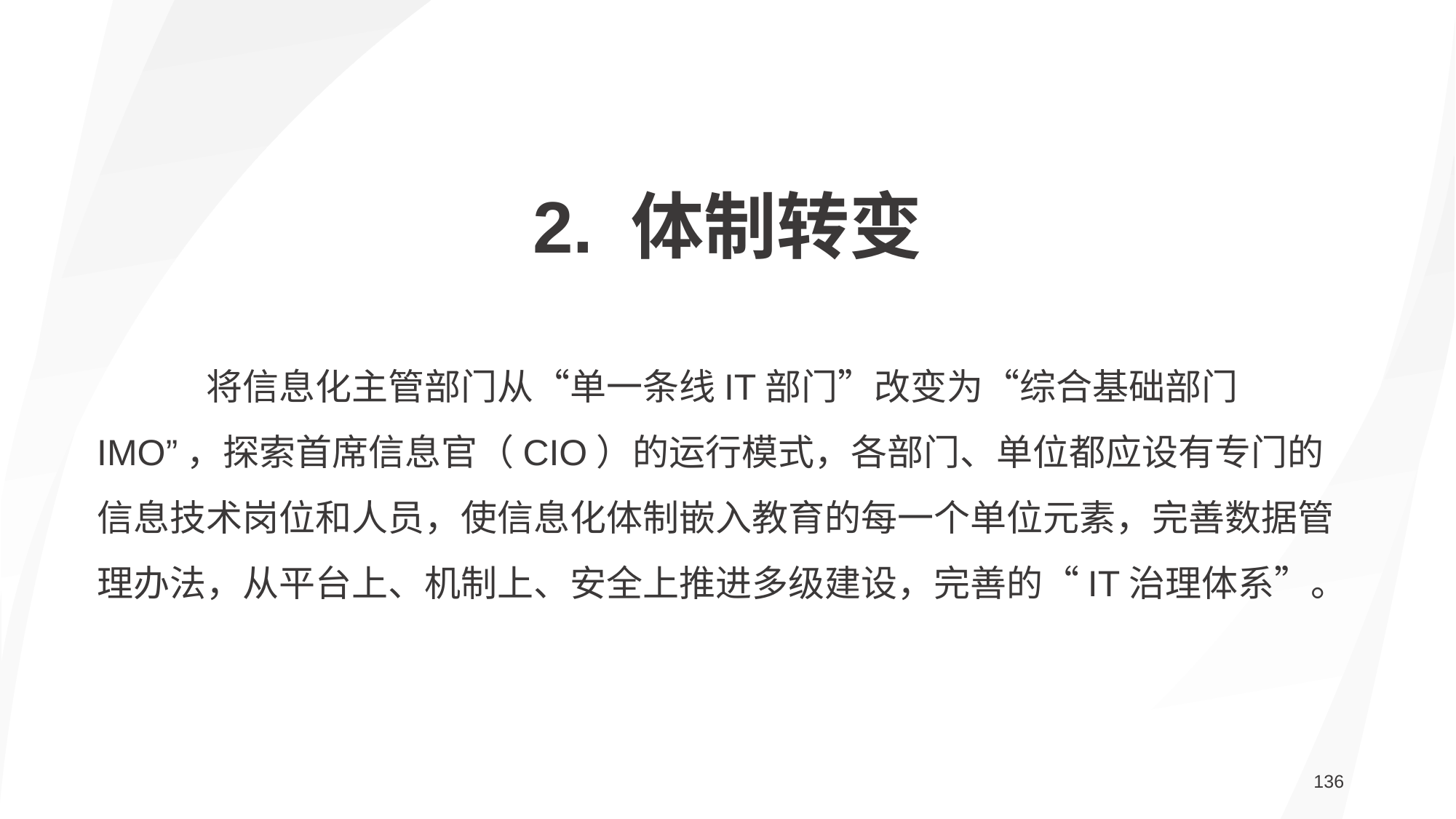

2. 体制转变
	将信息化主管部门从“单一条线IT部门”改变为“综合基础部门IMO”，探索首席信息官（CIO）的运行模式，各部门、单位都应设有专门的信息技术岗位和人员，使信息化体制嵌入教育的每一个单位元素，完善数据管理办法，从平台上、机制上、安全上推进多级建设，完善的“IT治理体系”。
136